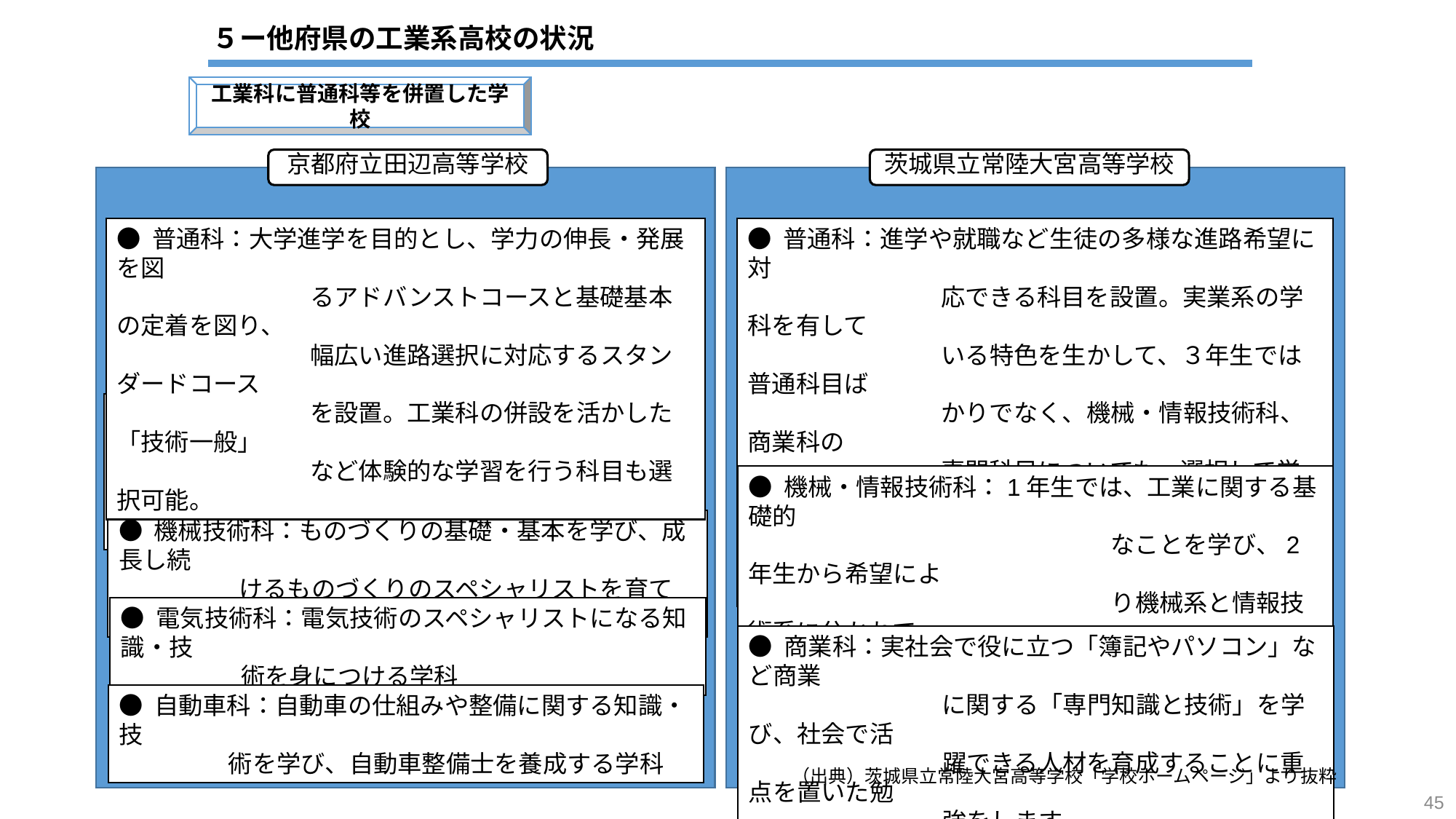

５ー他府県の工業系高校の状況

工業科に普通科等を併置した学校
京都府立田辺高等学校
茨城県立常陸大宮高等学校

● 普通科：大学進学を目的とし、学力の伸長・発展を図
　　　　　　　　るアドバンストコースと基礎基本の定着を図り、
　　　　　　　　幅広い進路選択に対応するスタンダードコース
　　　　　　　　を設置。工業科の併設を活かした「技術一般」
　　　　　　　　など体験的な学習を行う科目も選択可能。
● 普通科：進学や就職など生徒の多様な進路希望に対
　　　　　　　　応できる科目を設置。実業系の学科を有して
　　　　　　　　いる特色を生かして、３年生では普通科目ば
　　　　　　　　かりでなく、機械・情報技術科、商業科の
　　　　　　　　専門科目についても、選択して学習も可能。
　　　　　　　　普通科に入学しても、資格取得に結びつく専
　　　　　　　　門的な知識を学ぶことができます。
● 工学探究科：ものづくりを学び理工系の国公立四年制
　　　　　　　　　　　大学や難関私立大学への進学をめざす
　　　　　　　　　　　学科
● 機械・情報技術科：1年生では、工業に関する基礎的
　　　　　　　　　　　　　　　なことを学び、2年生から希望によ
　　　　　　　　　　　　　　　り機械系と情報技術系に分かれて
　　　　　　　　　　　　　　　学びます。
● 機械技術科：ものづくりの基礎・基本を学び、成長し続
                     けるものづくりのスペシャリストを育てる学科
● 電気技術科：電気技術のスペシャリストになる知識・技
                     術を身につける学科
● 商業科：実社会で役に立つ「簿記やパソコン」など商業
　　　　　　　　に関する「専門知識と技術」を学び、社会で活
　　　　　　　　躍できる人材を育成することに重点を置いた勉
　　　　　　　　強をします。
● 自動車科：自動車の仕組みや整備に関する知識・技
                   術を学び、自動車整備士を養成する学科
（出典）京都府立田辺高等学校「学校ホームページ」より抜粋
（出典）茨城県立常陸大宮高等学校「学校ホームページ」より抜粋
45